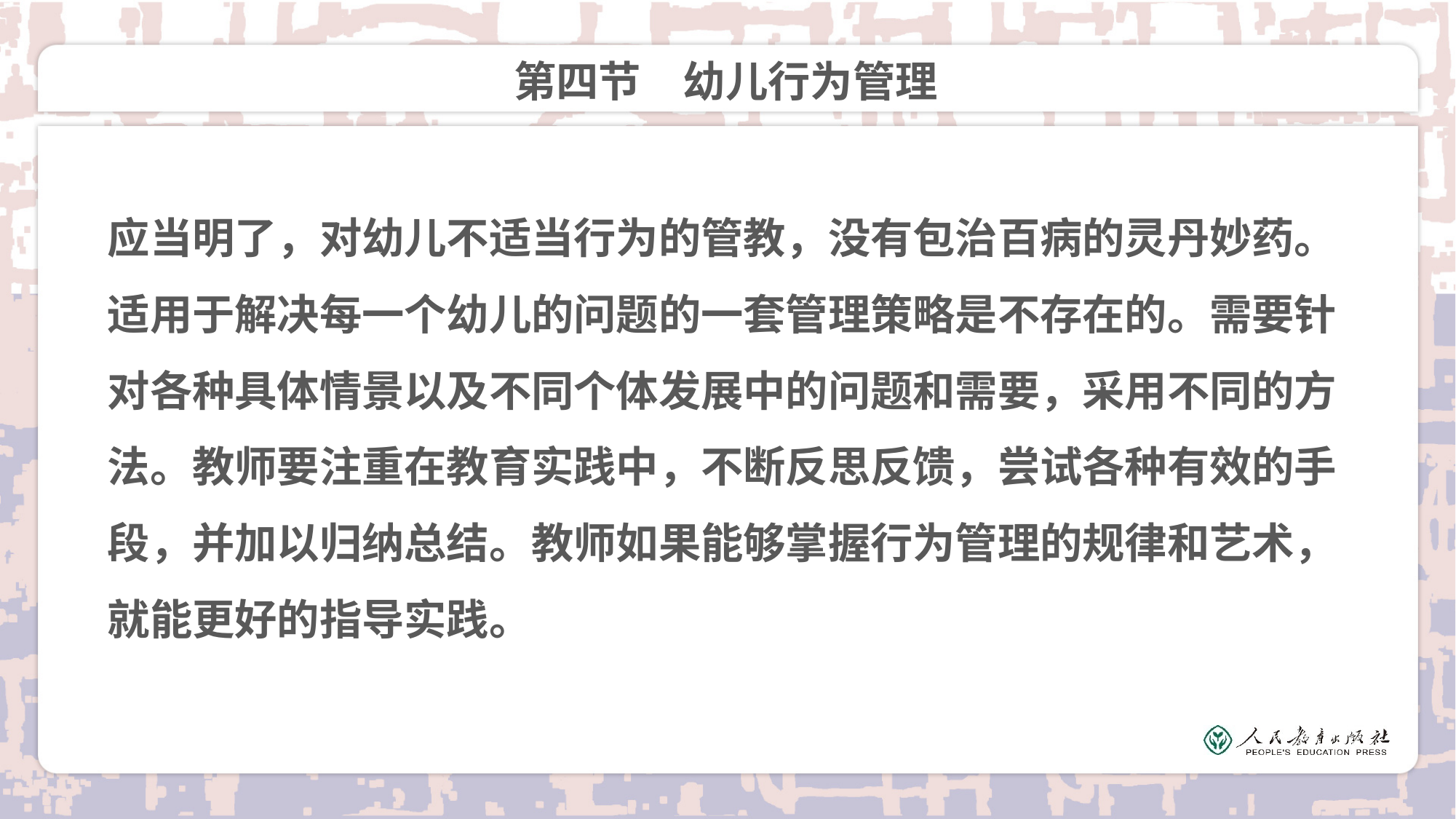

# 第四节　幼儿行为管理
应当明了，对幼儿不适当行为的管教，没有包治百病的灵丹妙药。适用于解决每一个幼儿的问题的一套管理策略是不存在的。需要针对各种具体情景以及不同个体发展中的问题和需要，采用不同的方法。教师要注重在教育实践中，不断反思反馈，尝试各种有效的手段，并加以归纳总结。教师如果能够掌握行为管理的规律和艺术，就能更好的指导实践。